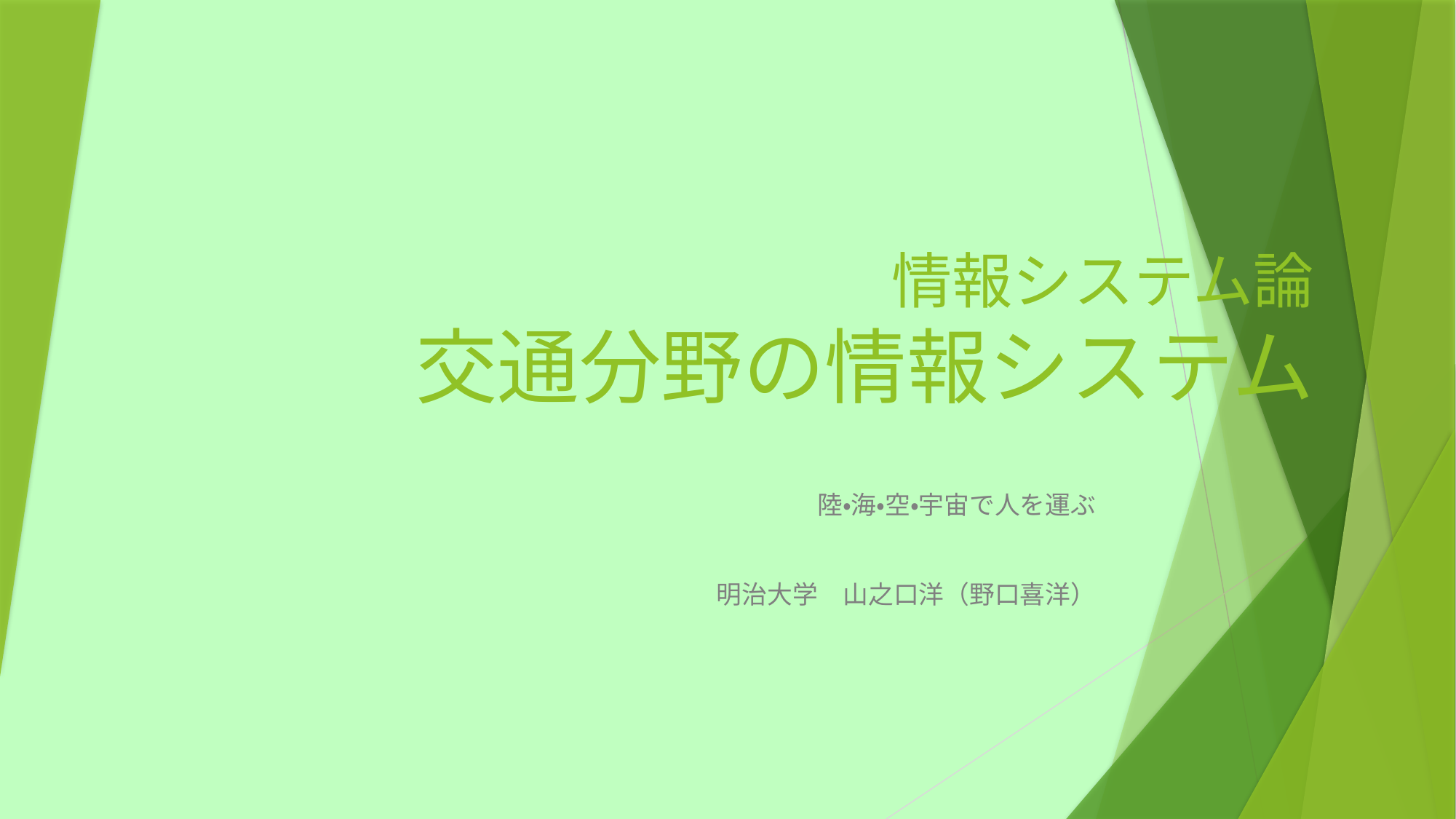

# 情報システム論 交通分野の情報システム
陸・海・空・宇宙で人を運ぶ

明治大学　山之口洋（野口喜洋）